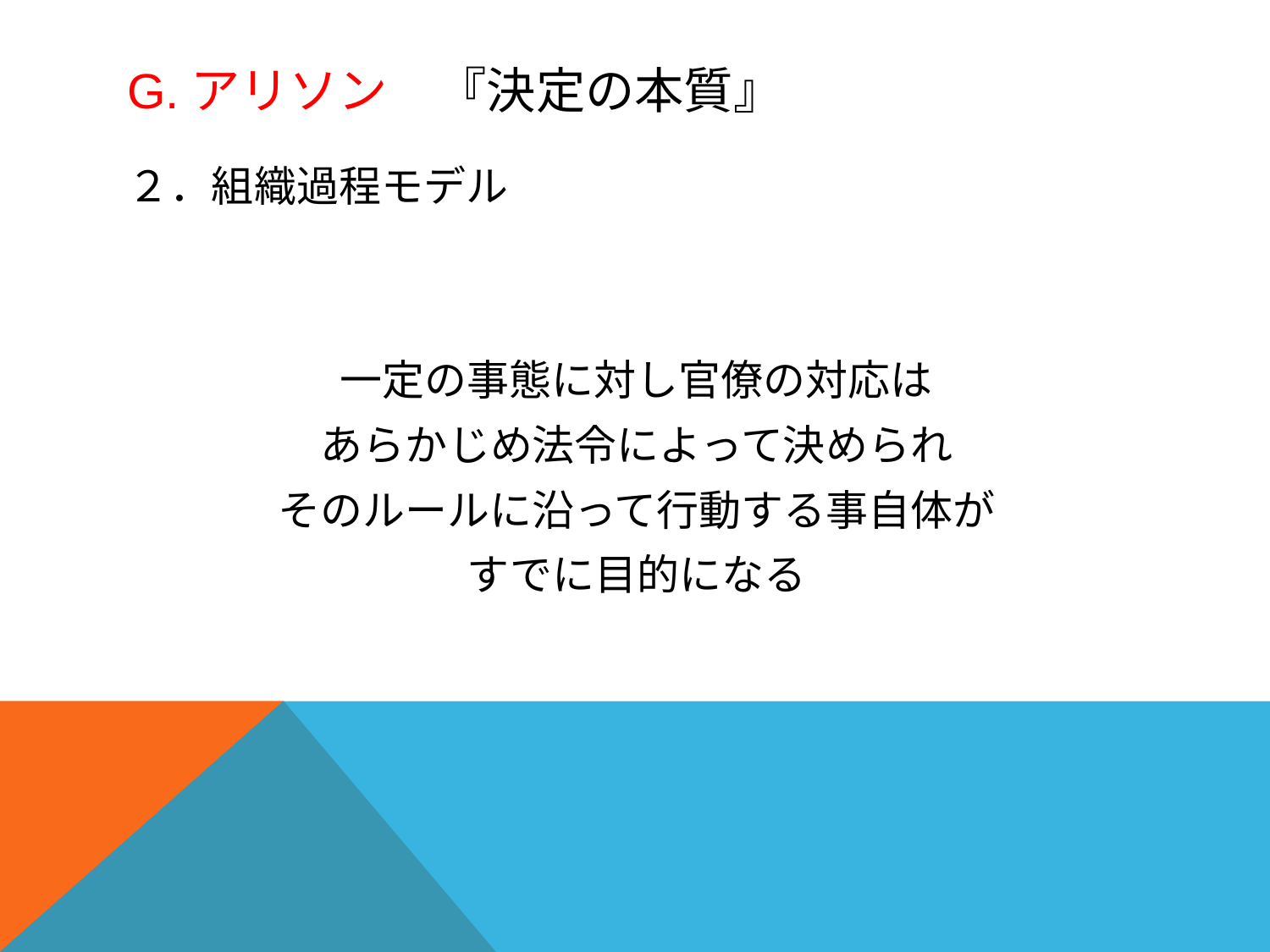

# G.アリソン　『決定の本質』
２．組織過程モデル

一定の事態に対し官僚の対応は
あらかじめ法令によって決められ
そのルールに沿って行動する事自体が
すでに目的になる